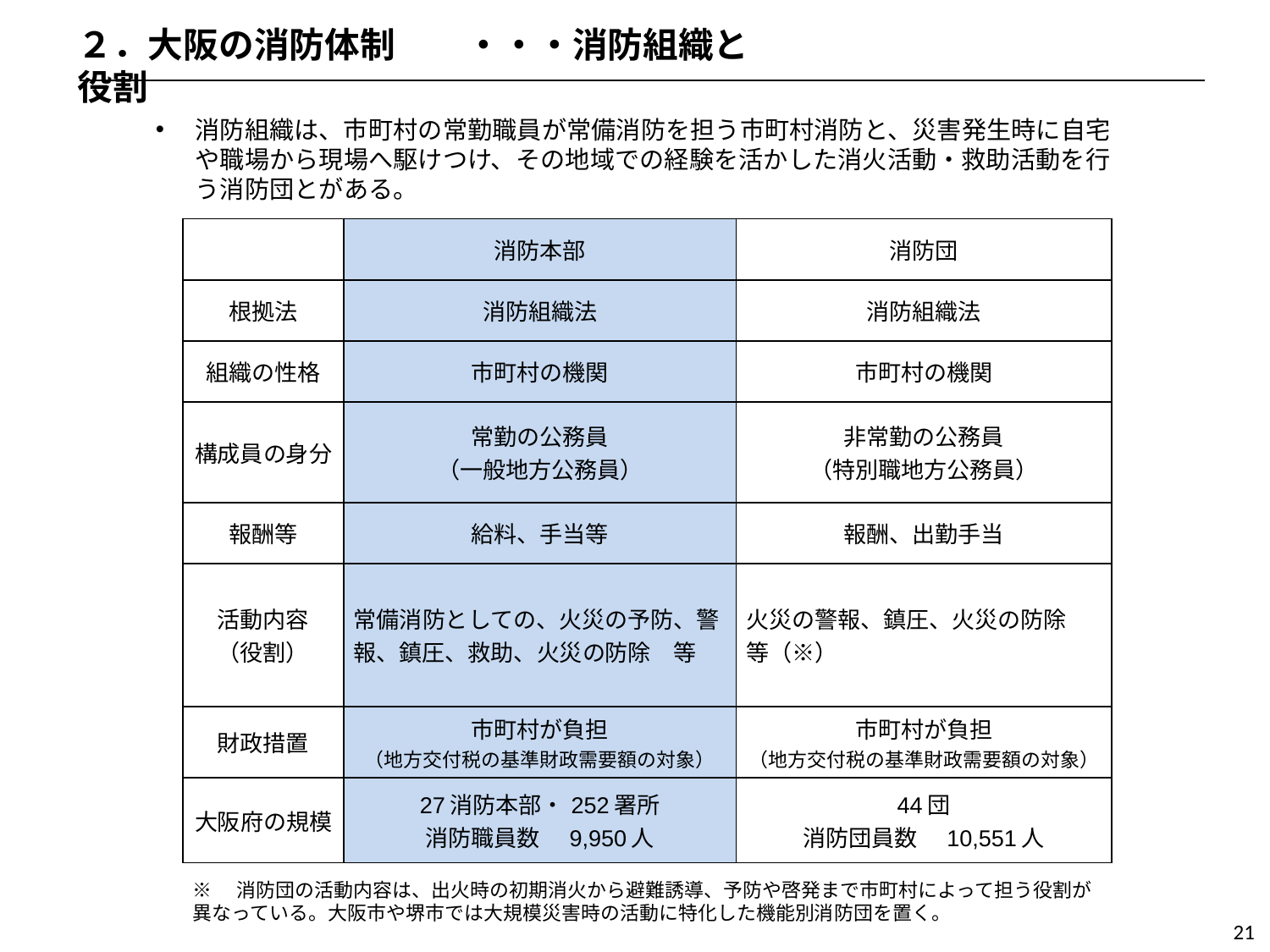

２．大阪の消防体制　　・・・消防組織と役割
消防組織は、市町村の常勤職員が常備消防を担う市町村消防と、災害発生時に自宅や職場から現場へ駆けつけ、その地域での経験を活かした消火活動・救助活動を行う消防団とがある。
|  | 消防本部 | 消防団 |
| --- | --- | --- |
| 根拠法 | 消防組織法 | 消防組織法 |
| 組織の性格 | 市町村の機関 | 市町村の機関 |
| 構成員の身分 | 常勤の公務員 （一般地方公務員） | 非常勤の公務員 （特別職地方公務員） |
| 報酬等 | 給料、手当等 | 報酬、出勤手当 |
| 活動内容 （役割） | 常備消防としての、火災の予防、警報、鎮圧、救助、火災の防除　等 | 火災の警報、鎮圧、火災の防除　等（※） |
| 財政措置 | 市町村が負担 （地方交付税の基準財政需要額の対象） | 市町村が負担 （地方交付税の基準財政需要額の対象） |
| 大阪府の規模 | 27消防本部・252署所 消防職員数　9,950人 | 44団 消防団員数　10,551人 |
※　消防団の活動内容は、出火時の初期消火から避難誘導、予防や啓発まで市町村によって担う役割が異なっている。大阪市や堺市では大規模災害時の活動に特化した機能別消防団を置く。
21